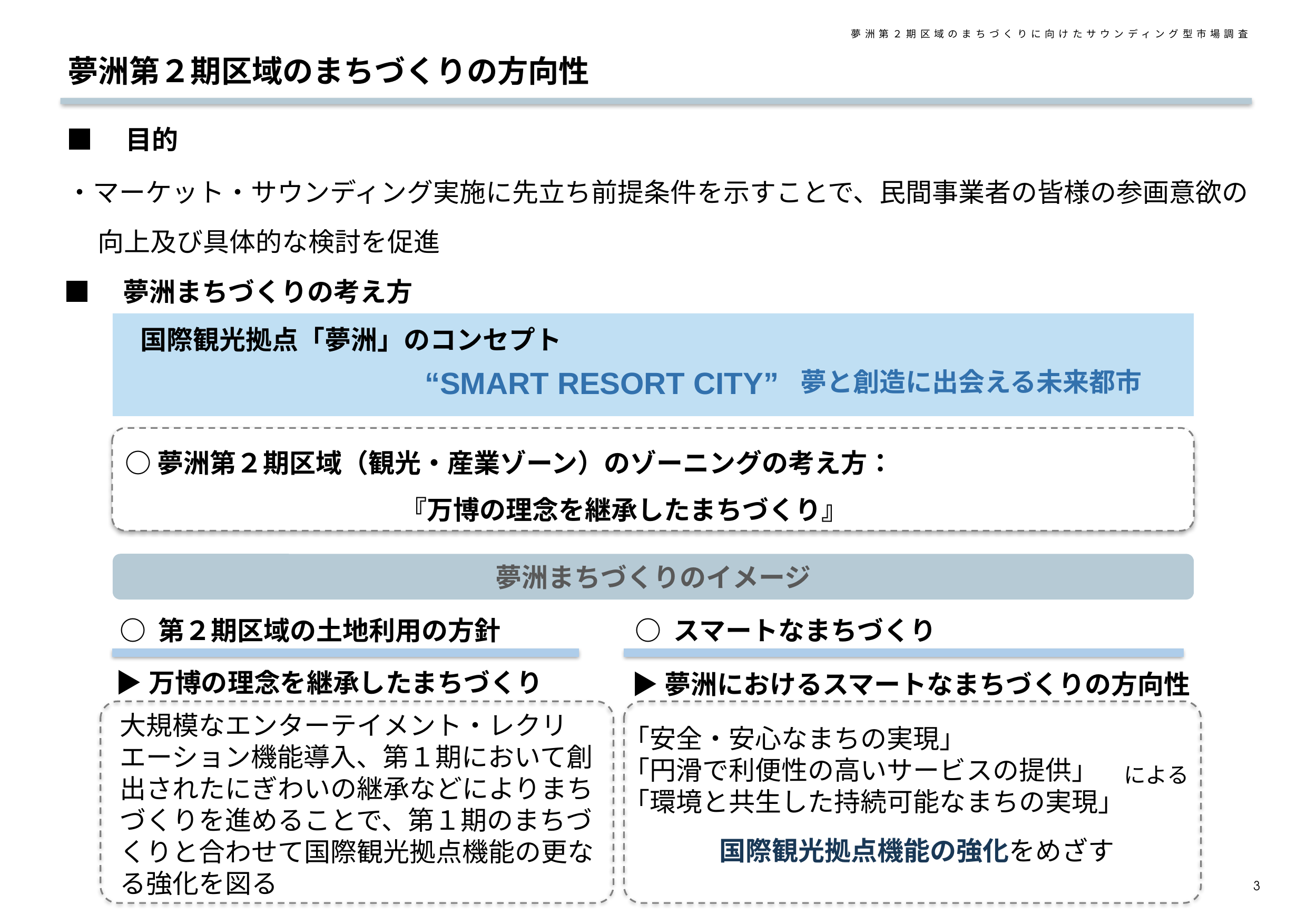

夢洲第２期区域のまちづくりに向けたサウンディング型市場調査
夢洲第２期区域のまちづくりの方向性

■　目的
・マーケット・サウンディング実施に先立ち前提条件を示すことで、民間事業者の皆様の参画意欲の向上及び具体的な検討を促進
■　夢洲まちづくりの考え方

国際観光拠点「夢洲」のコンセプト
“SMART RESORT CITY”
夢と創造に出会える未来都市
○夢洲第２期区域（観光・産業ゾーン）のゾーニングの考え方：
『万博の理念を継承したまちづくり』
夢洲まちづくりのイメージ
○ 第２期区域の土地利用の方針
○ スマートなまちづくり

▶万博の理念を継承したまちづくり
▶夢洲におけるスマートなまちづくりの方向性

大規模なエンターテイメント・レクリエーション機能導入、第１期において創出されたにぎわいの継承などによりまちづくりを進めることで、第１期のまちづくりと合わせて国際観光拠点機能の更なる強化を図る
　「安全・安心なまちの実現」
　「円滑で利便性の高いサービスの提供」
　「環境と共生した持続可能なまちの実現」
による
　国際観光拠点機能の強化をめざす
3